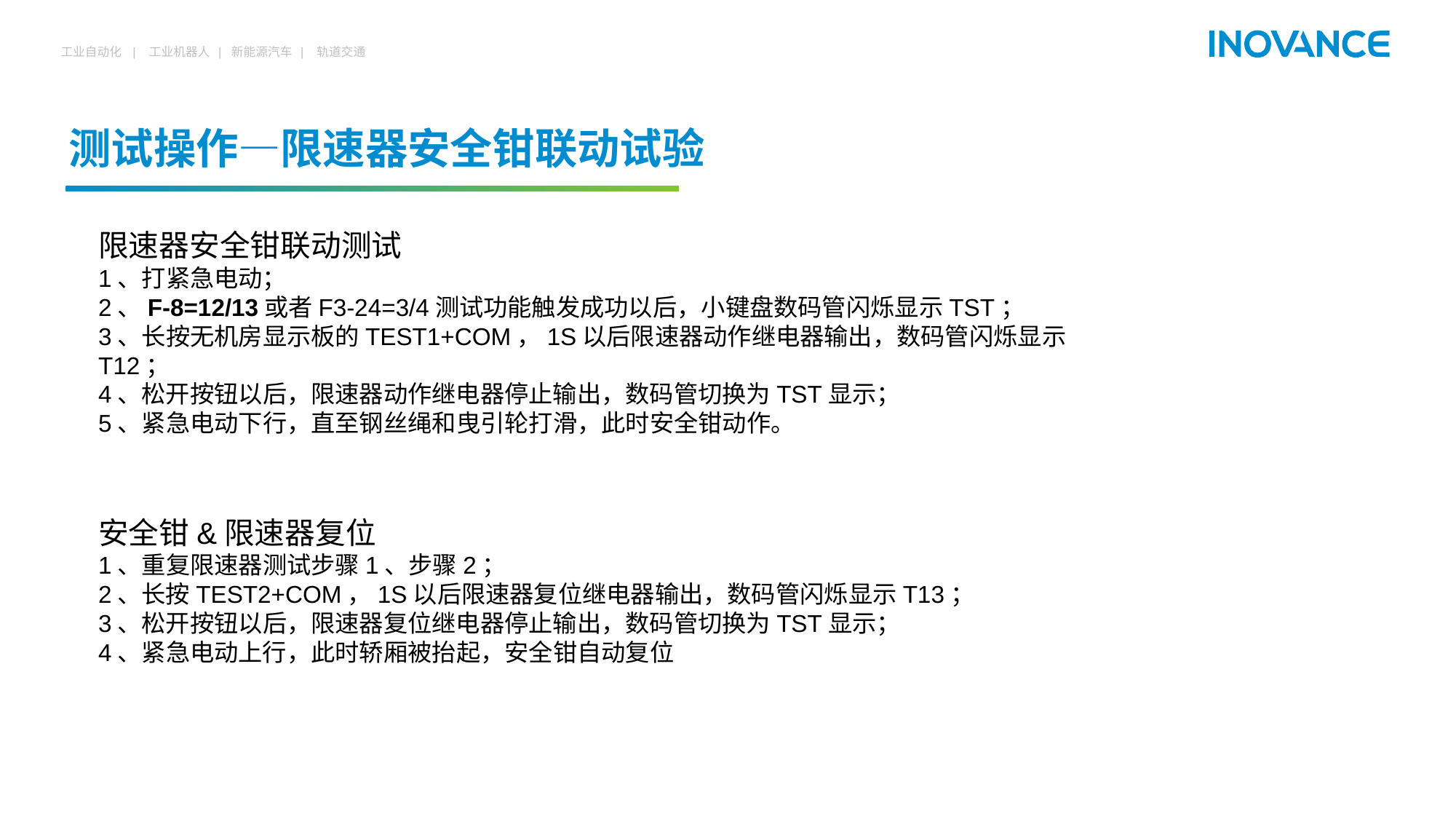

# 测试操作—限速器安全钳联动试验
限速器安全钳联动测试
1、打紧急电动；
2、F-8=12/13或者F3-24=3/4测试功能触发成功以后，小键盘数码管闪烁显示TST；
3、长按无机房显示板的TEST1+COM，1S以后限速器动作继电器输出，数码管闪烁显示T12；
4、松开按钮以后，限速器动作继电器停止输出，数码管切换为TST显示；
5、紧急电动下行，直至钢丝绳和曳引轮打滑，此时安全钳动作。
安全钳&限速器复位
1、重复限速器测试步骤1、步骤2；
2、长按TEST2+COM，1S以后限速器复位继电器输出，数码管闪烁显示T13；
3、松开按钮以后，限速器复位继电器停止输出，数码管切换为TST显示；
4、紧急电动上行，此时轿厢被抬起，安全钳自动复位